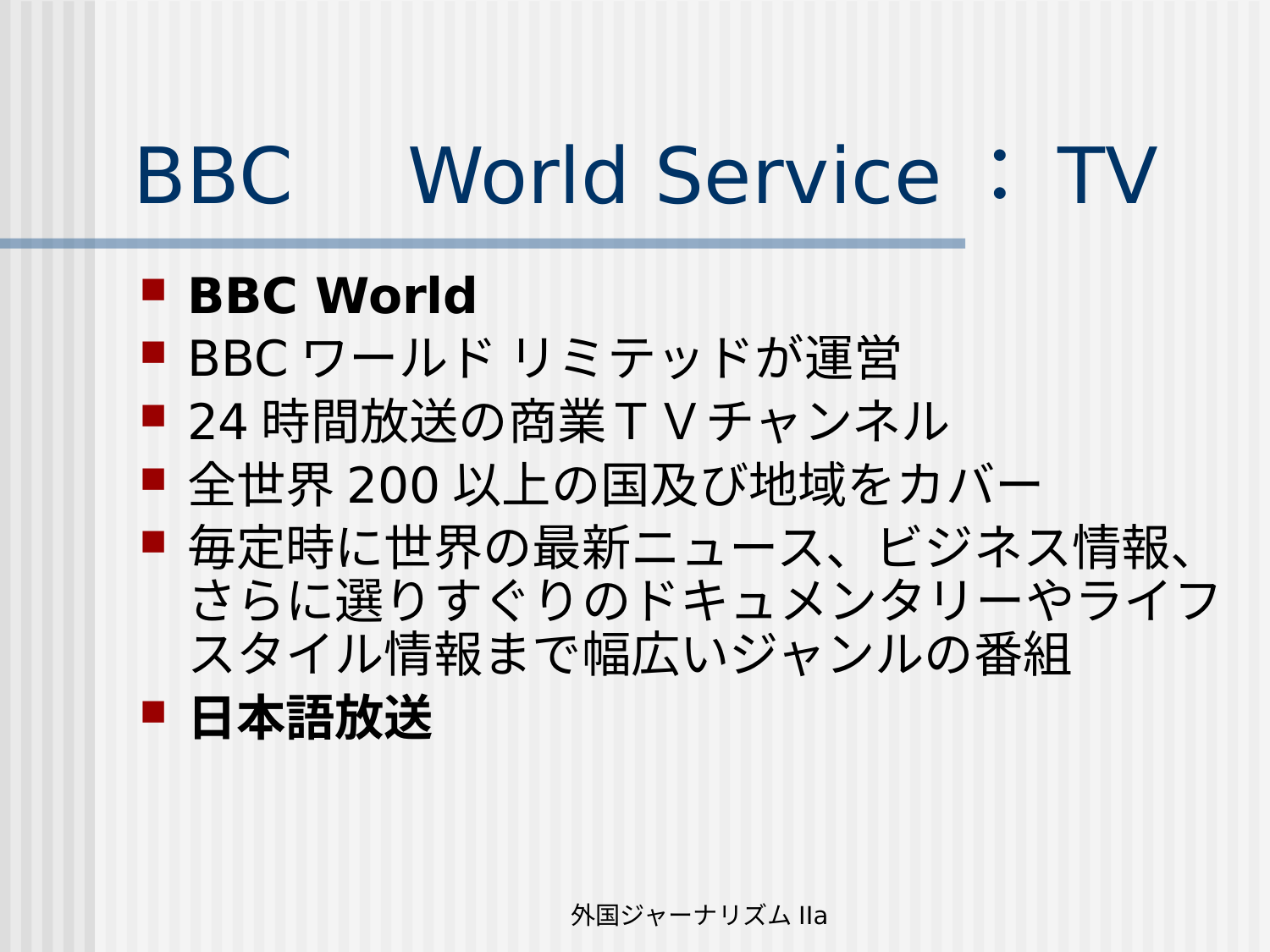

# BBC　World Service：TV
BBC World
BBCワールド リミテッドが運営
24時間放送の商業ＴＶチャンネル
全世界200以上の国及び地域をカバー
毎定時に世界の最新ニュース、ビジネス情報、さらに選りすぐりのドキュメンタリーやライフスタイル情報まで幅広いジャンルの番組
日本語放送

外国ジャーナリズムIIa